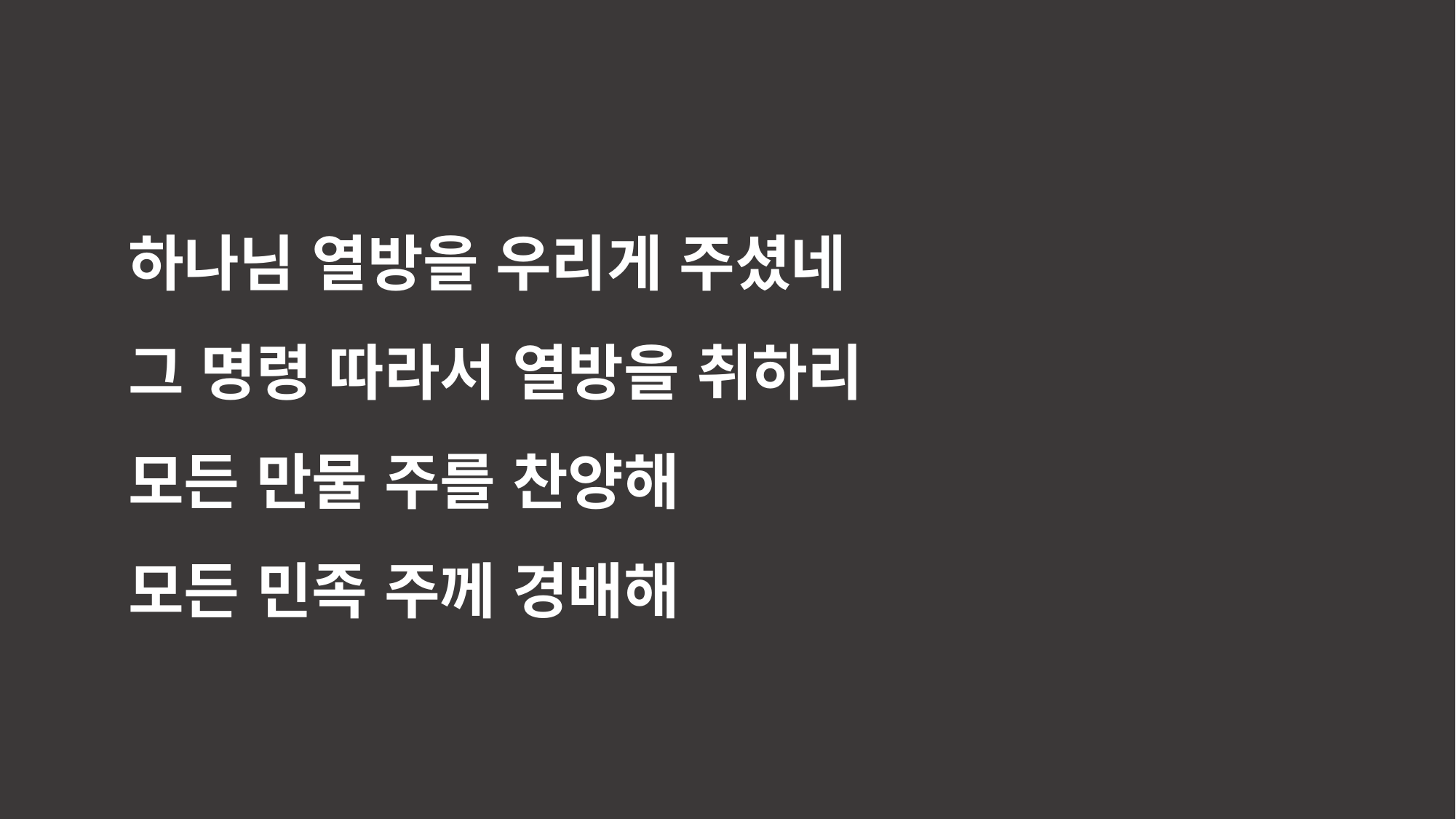

하나님 열방을 우리게 주셨네
그 명령 따라서 열방을 취하리
모든 만물 주를 찬양해
모든 민족 주께 경배해